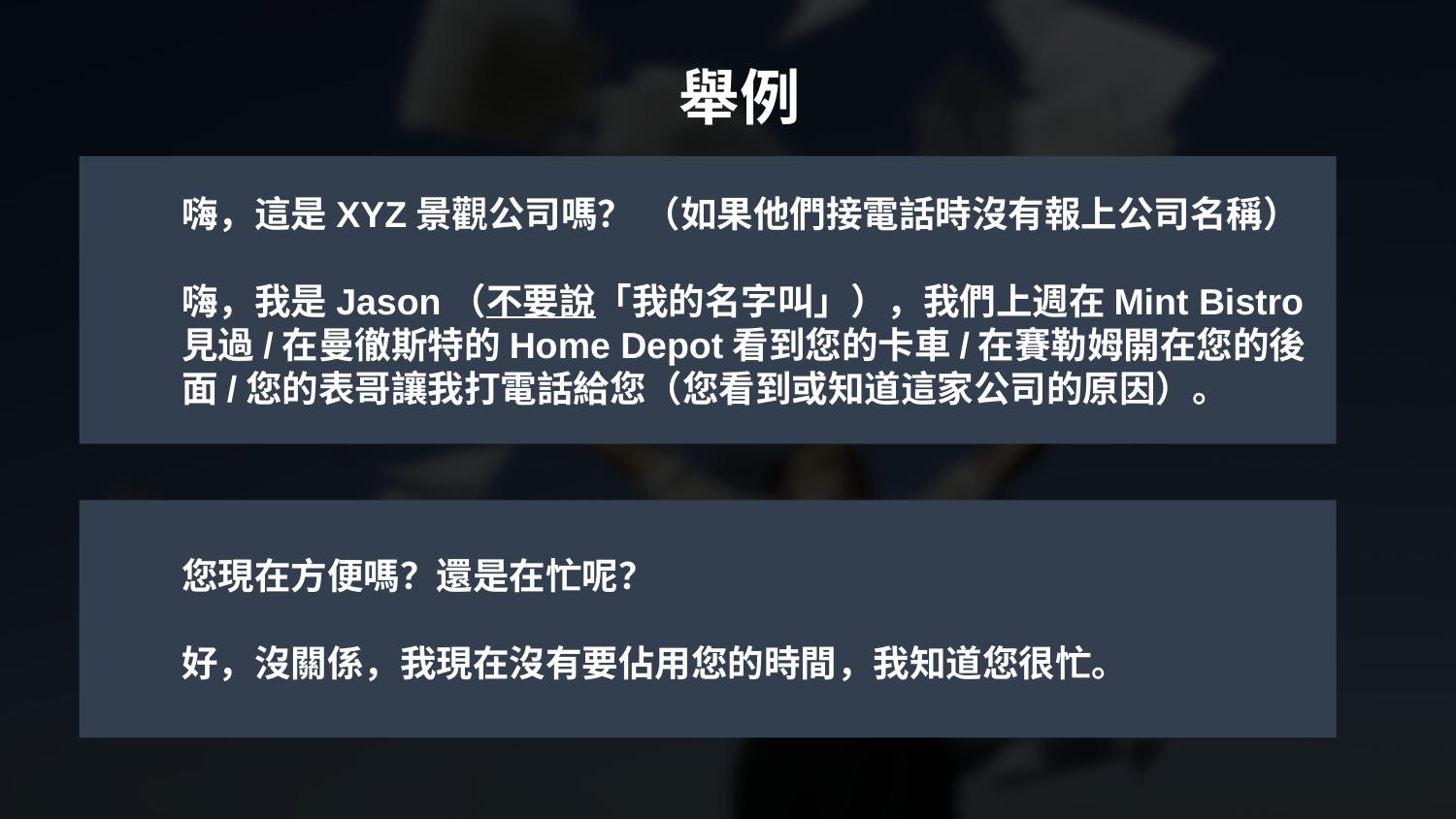

舉例
嗨，這是XYZ景觀公司嗎？ （如果他們接電話時沒有報上公司名稱）

嗨，我是Jason（不要說「我的名字叫」），我們上週在Mint Bistro見過/在曼徹斯特的Home Depot看到您的卡車/在賽勒姆開在您的後面/您的表哥讓我打電話給您（您看到或知道這家公司的原因）。
您現在方便嗎？還是在忙呢？

好，沒關係，我現在沒有要佔用您的時間，我知道您很忙。